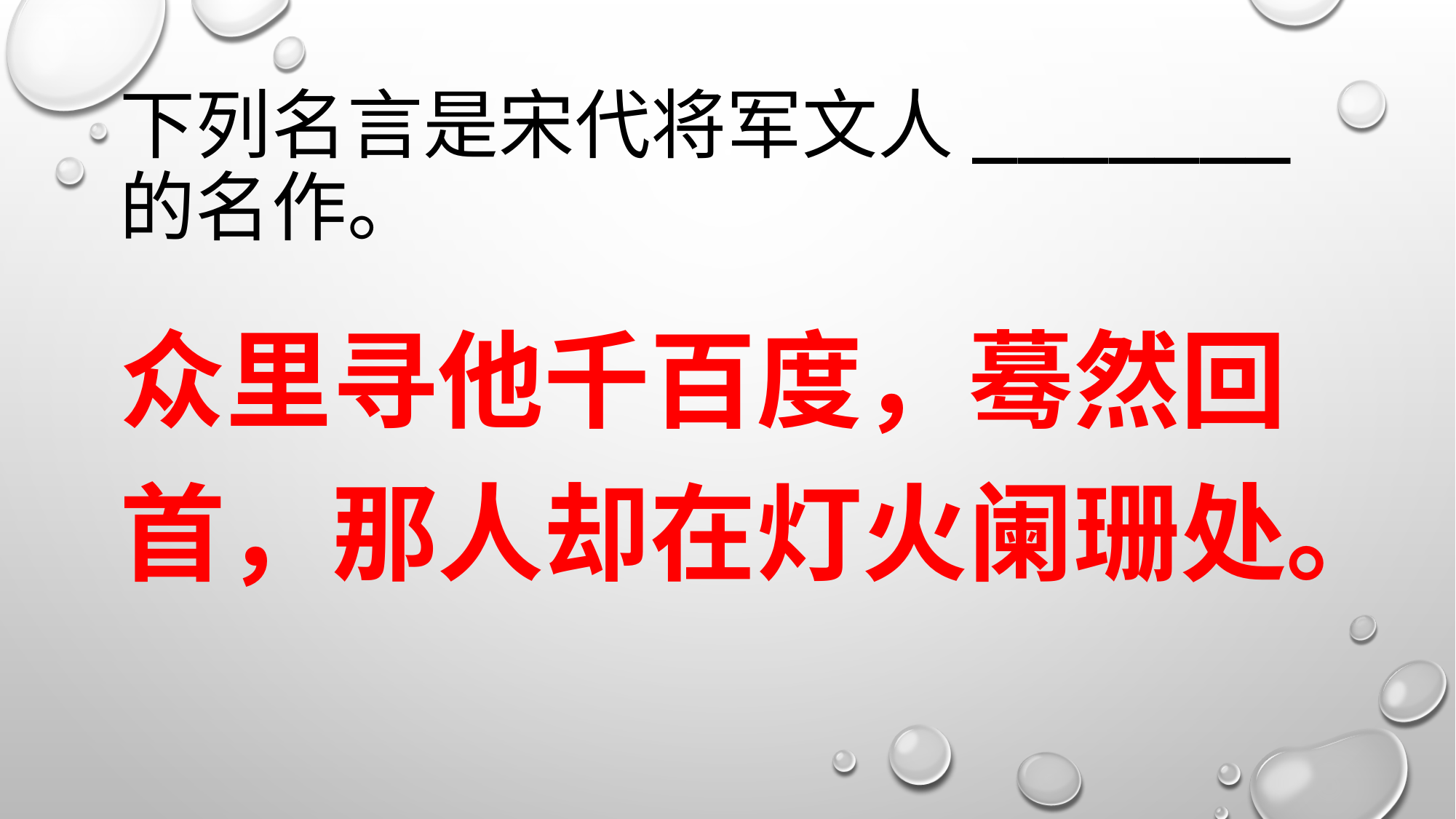

# 下列名言是宋代将军文人_______的名作。
众里寻他千百度，蓦然回首，那人却在灯火阑珊处。